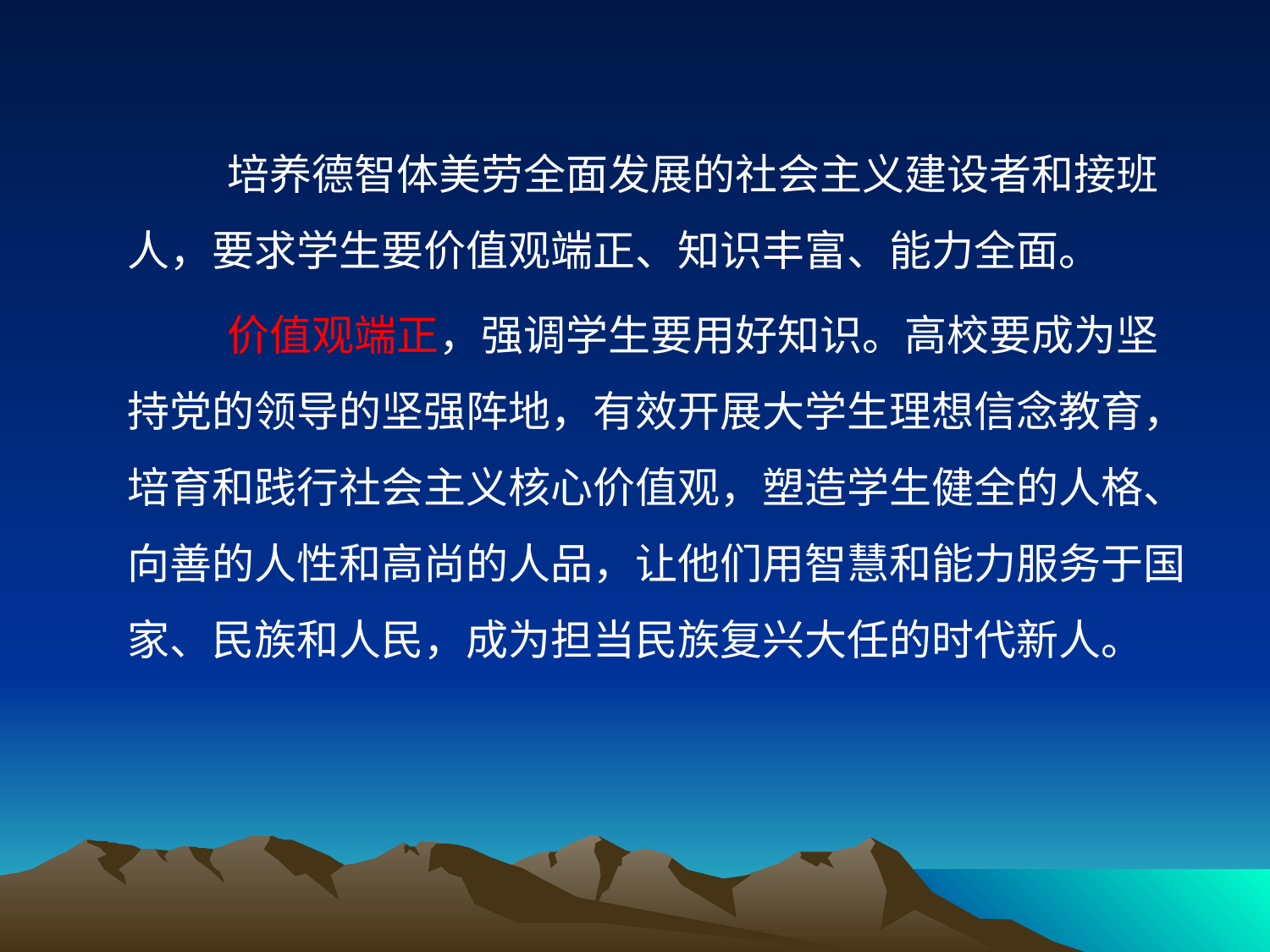

培养德智体美劳全面发展的社会主义建设者和接班人，要求学生要价值观端正、知识丰富、能力全面。
价值观端正，强调学生要用好知识。高校要成为坚持党的领导的坚强阵地，有效开展大学生理想信念教育，培育和践行社会主义核心价值观，塑造学生健全的人格、向善的人性和高尚的人品，让他们用智慧和能力服务于国家、民族和人民，成为担当民族复兴大任的时代新人。